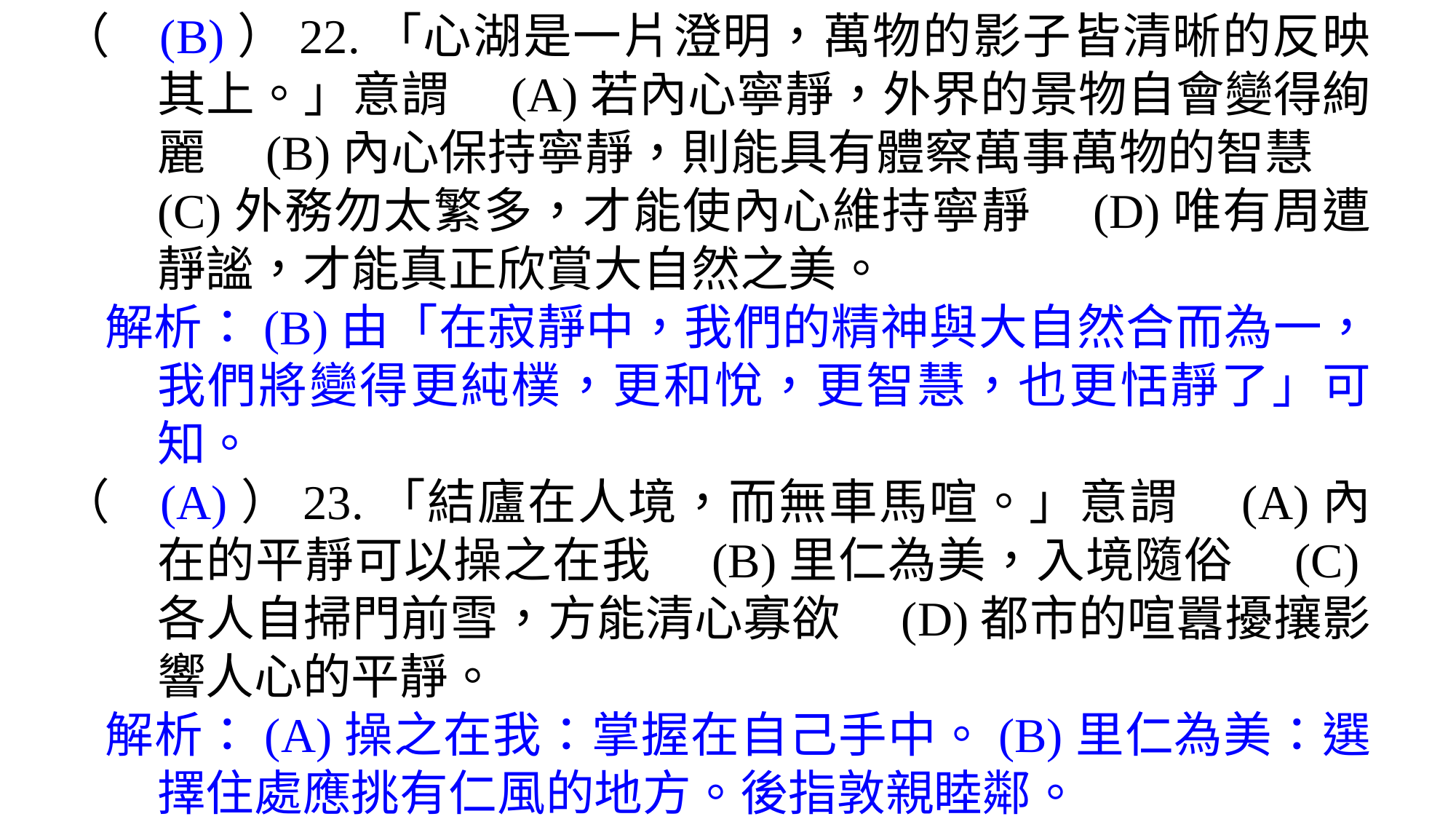

（	(B)）22.「心湖是一片澄明，萬物的影子皆清晰的反映其上。」意謂　(A)若內心寧靜，外界的景物自會變得絢麗　(B)內心保持寧靜，則能具有體察萬事萬物的智慧　(C)外務勿太繁多，才能使內心維持寧靜　(D)唯有周遭靜謐，才能真正欣賞大自然之美。
解析：(B)由「在寂靜中，我們的精神與大自然合而為一，我們將變得更純樸，更和悅，更智慧，也更恬靜了」可知。
（	(A)）23.「結廬在人境，而無車馬喧。」意謂　(A)內在的平靜可以操之在我　(B)里仁為美，入境隨俗　(C)各人自掃門前雪，方能清心寡欲　(D)都市的喧囂擾攘影響人心的平靜。
解析：(A)操之在我：掌握在自己手中。(B)里仁為美：選擇住處應挑有仁風的地方。後指敦親睦鄰。